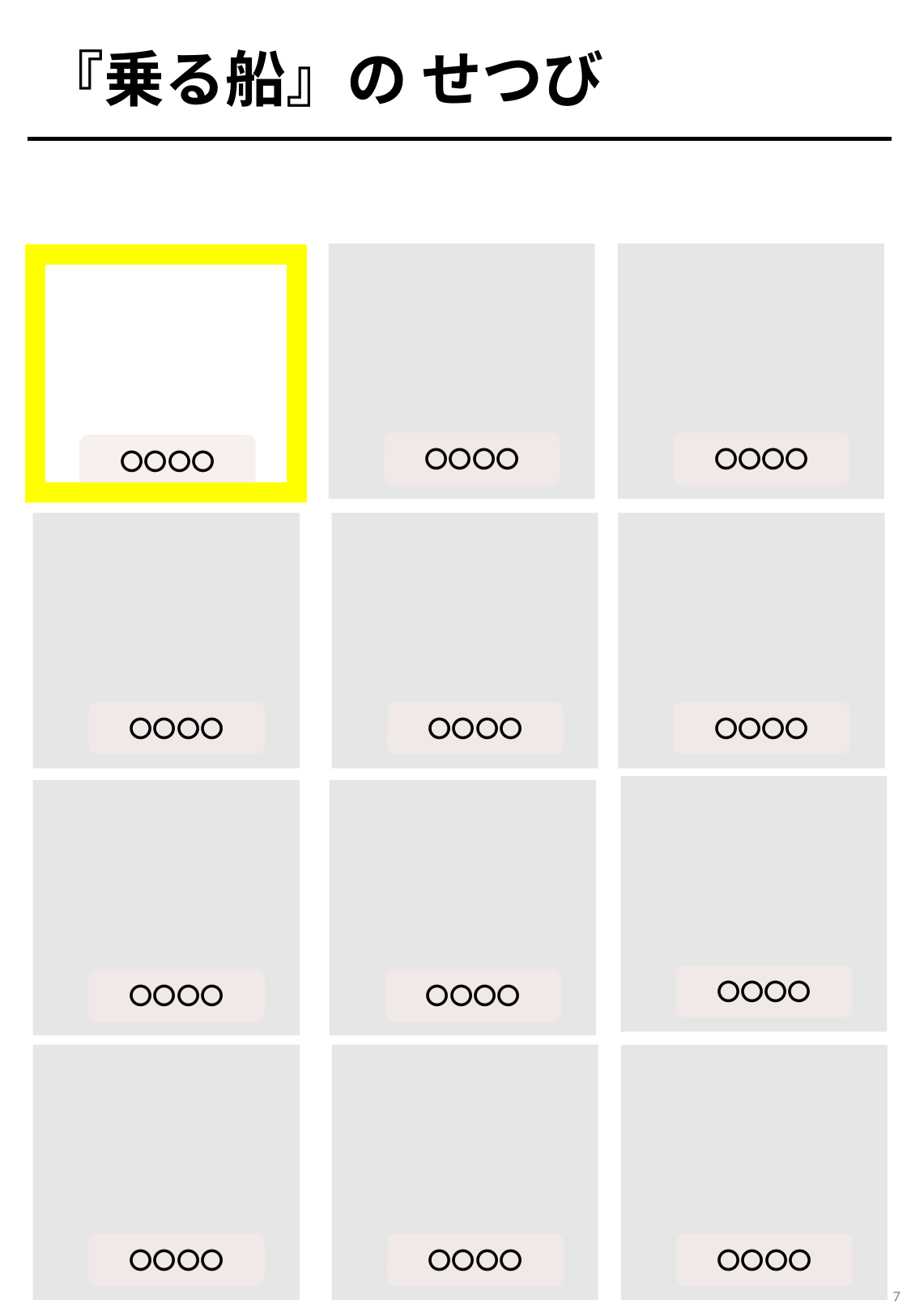

『乗る船』の せつび

〇〇〇〇

〇〇〇〇

〇〇〇〇

〇〇〇〇

〇〇〇〇

〇〇〇〇

〇〇〇〇

〇〇〇〇

〇〇〇〇

〇〇〇〇

〇〇〇〇

〇〇〇〇
7